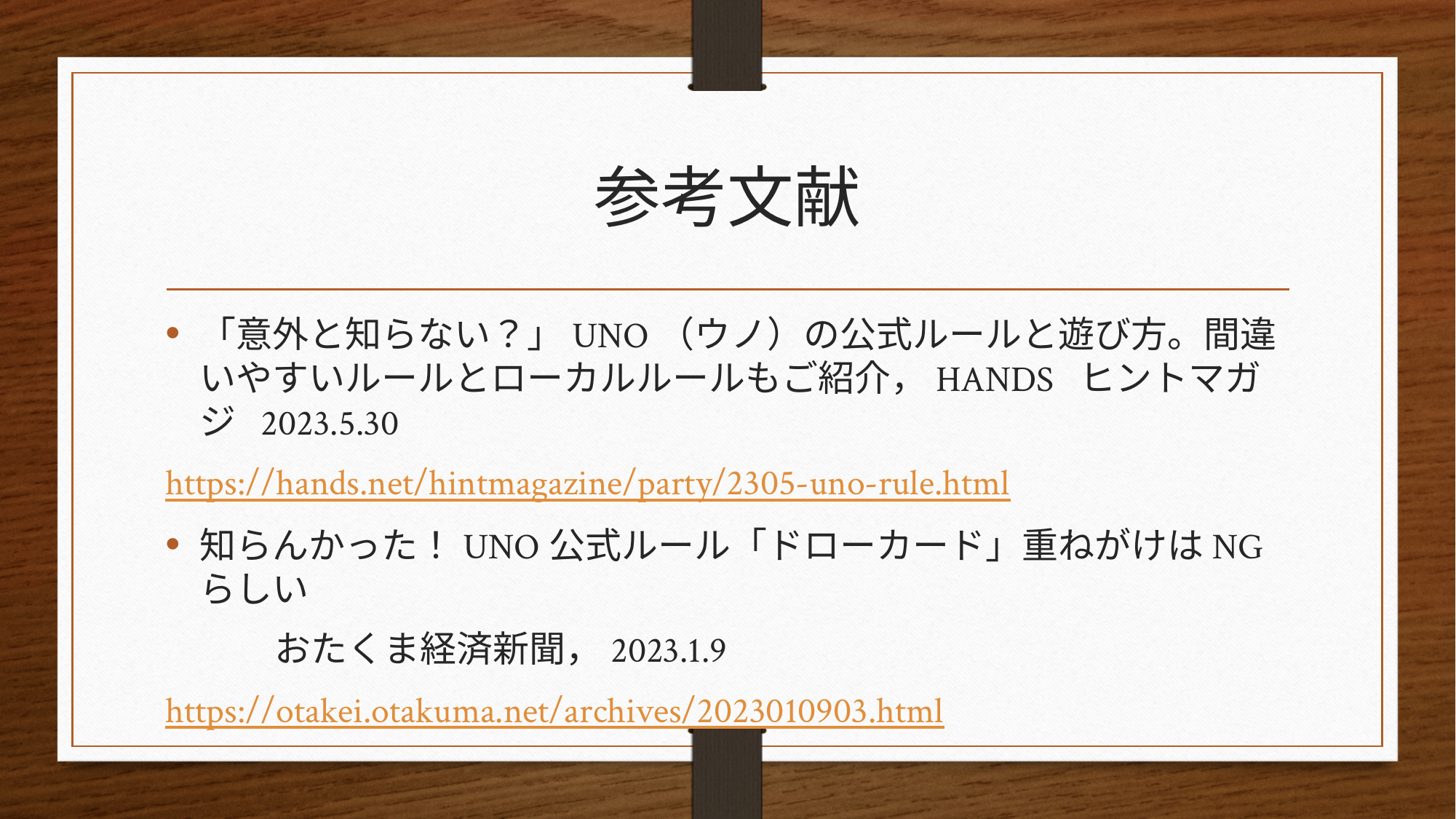

# 参考文献
「意外と知らない？」UNO（ウノ）の公式ルールと遊び方。間違いやすいルールとローカルルールもご紹介，HANDS  ヒントマガジ  2023.5.30
https://hands.net/hintmagazine/party/2305-uno-rule.html
知らんかった！UNO公式ルール「ドローカード」重ねがけはNGらしい
	おたくま経済新聞，2023.1.9
https://otakei.otakuma.net/archives/2023010903.html